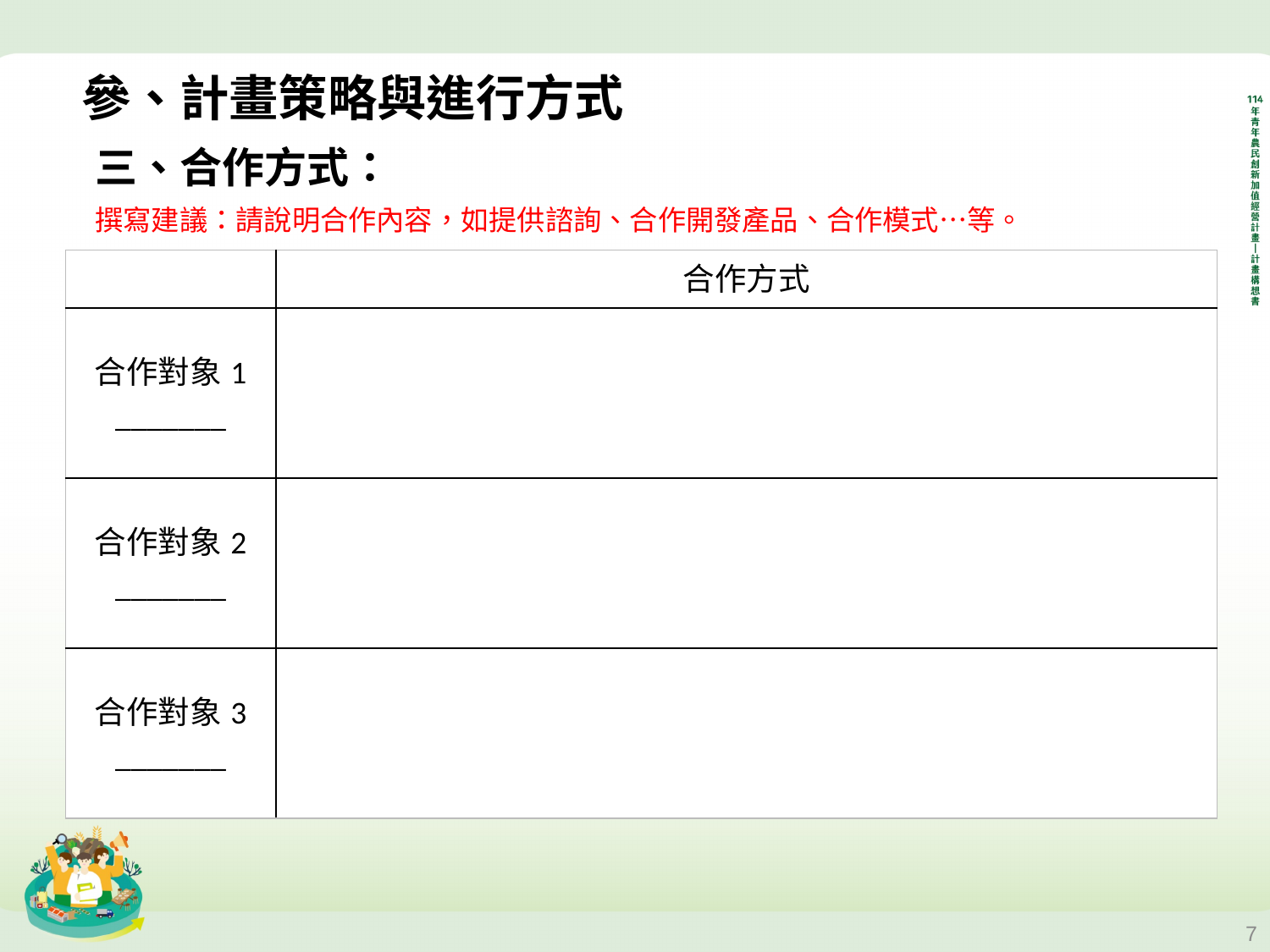

參、計畫策略與進行方式
三、合作方式：
撰寫建議：請說明合作內容，如提供諮詢、合作開發產品、合作模式…等。
|  | 合作方式 |
| --- | --- |
| 合作對象1 \_\_\_\_\_\_\_ |  |
| 合作對象2 \_\_\_\_\_\_\_ |  |
| 合作對象3 \_\_\_\_\_\_\_ |  |
7